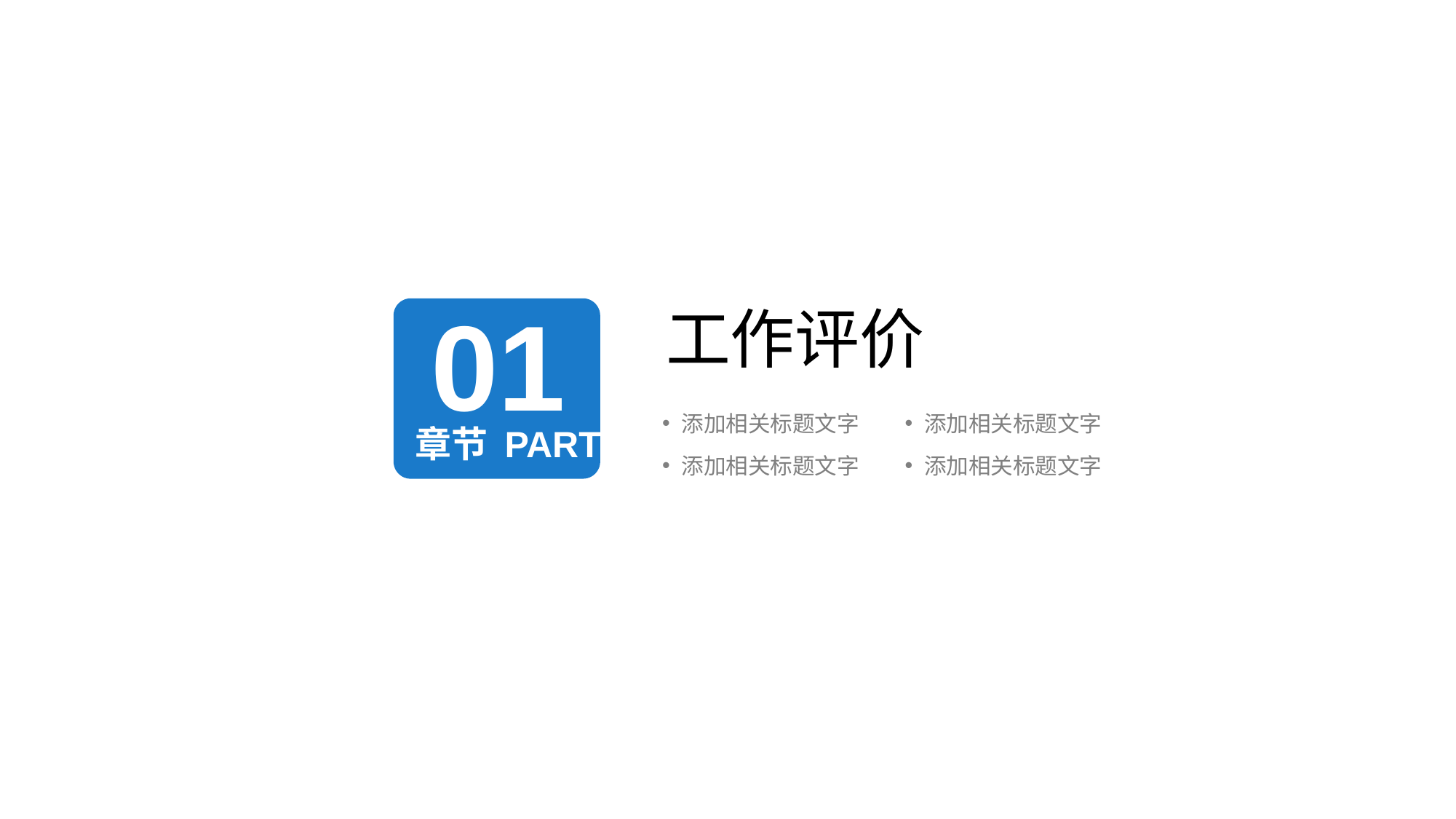

01

章节 PART
工作评价
添加相关标题文字
添加相关标题文字
添加相关标题文字
添加相关标题文字